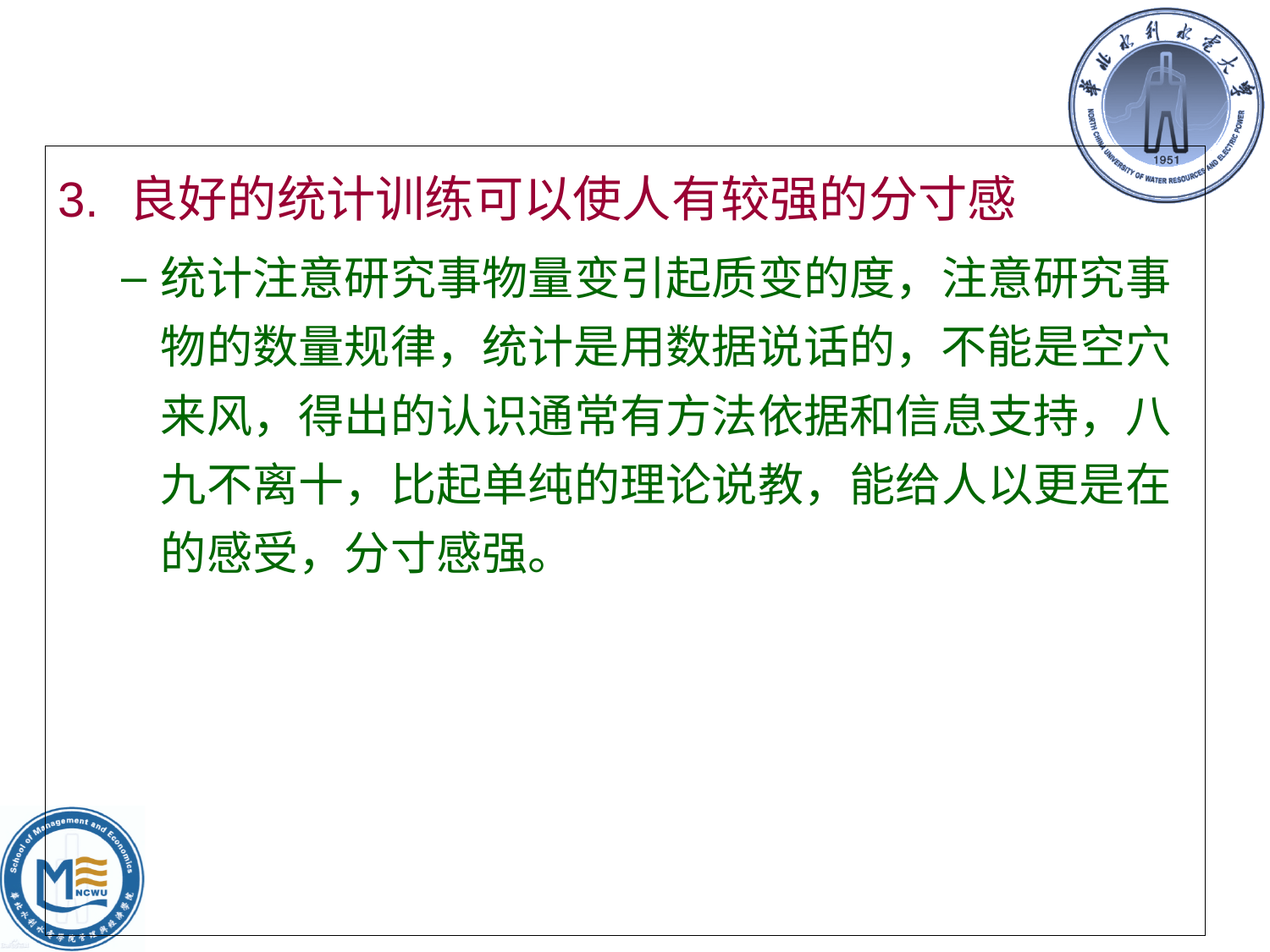

良好的统计训练可以使人有较强的分寸感
统计注意研究事物量变引起质变的度，注意研究事物的数量规律，统计是用数据说话的，不能是空穴来风，得出的认识通常有方法依据和信息支持，八九不离十，比起单纯的理论说教，能给人以更是在的感受，分寸感强。